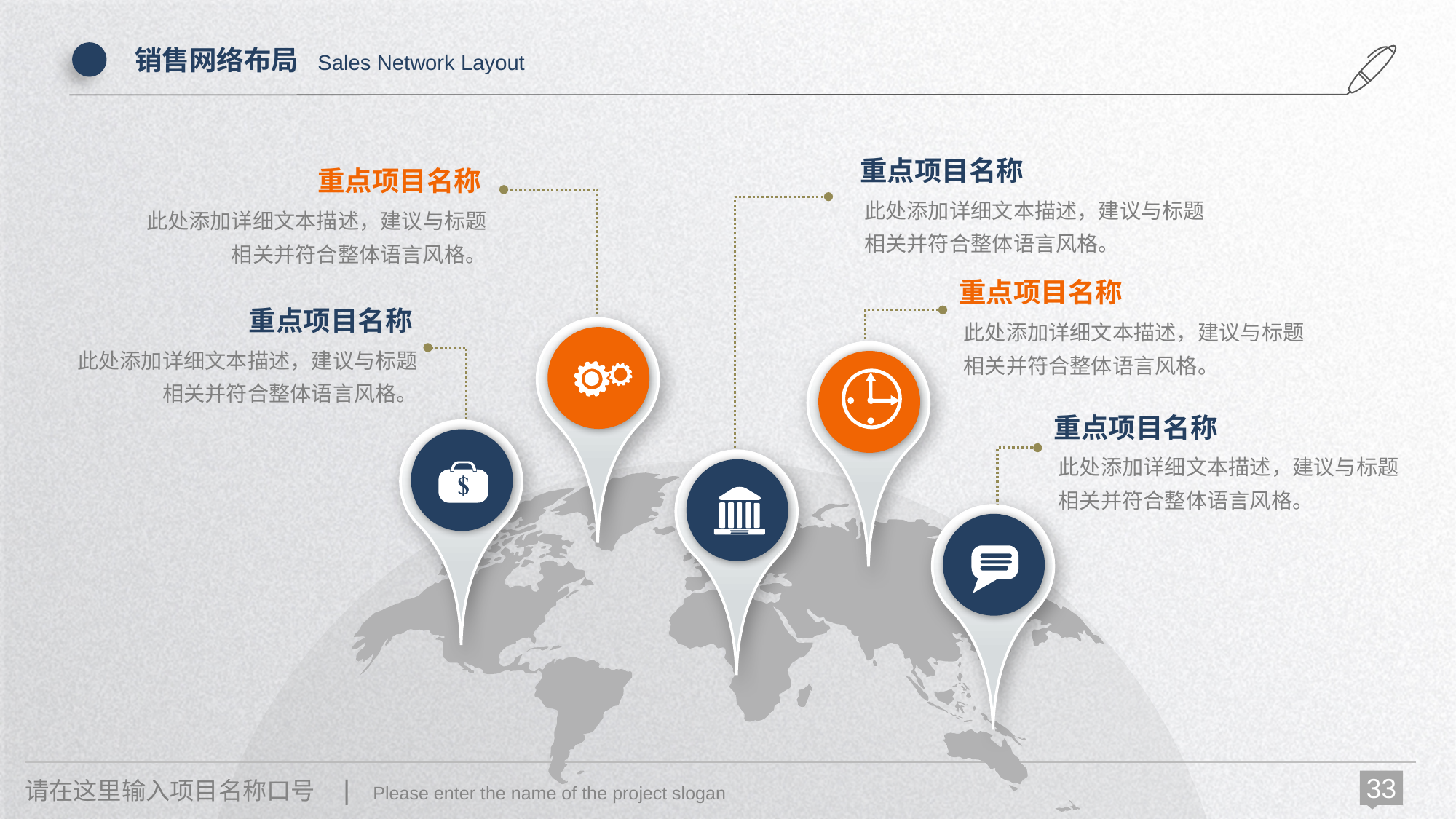

销售网络布局  Sales Network Layout

重点项目名称
此处添加详细文本描述，建议与标题相关并符合整体语言风格。

重点项目名称
此处添加详细文本描述，建议与标题相关并符合整体语言风格。

重点项目名称
此处添加详细文本描述，建议与标题相关并符合整体语言风格。

重点项目名称
此处添加详细文本描述，建议与标题相关并符合整体语言风格。

重点项目名称
此处添加详细文本描述，建议与标题相关并符合整体语言风格。

请在这里输入项目名称口号    |   Please enter the name of the project slogan
33